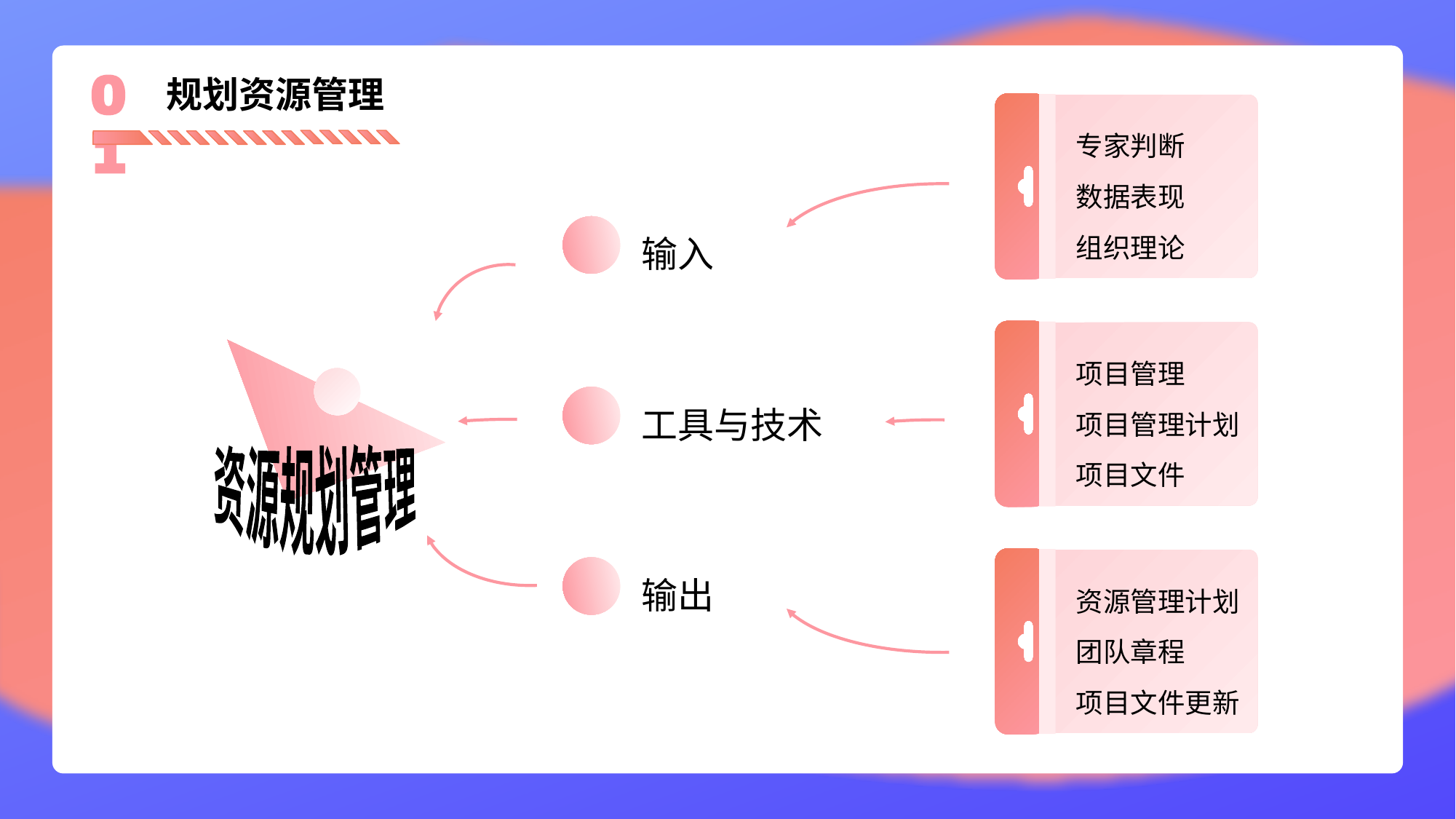

识别和记录项目角色、职责、所需技能、报告关系的过程。主要作用：建立项目角色与职责、资源分解结构，以及制订团队人员招募 和遣散计划。
01
规划资源管理

专家判断
数据表现
组织理论

输入

资源规划管理

项目管理
项目管理计划
项目文件
工具与技术

输出

资源管理计划
团队章程
项目文件更新